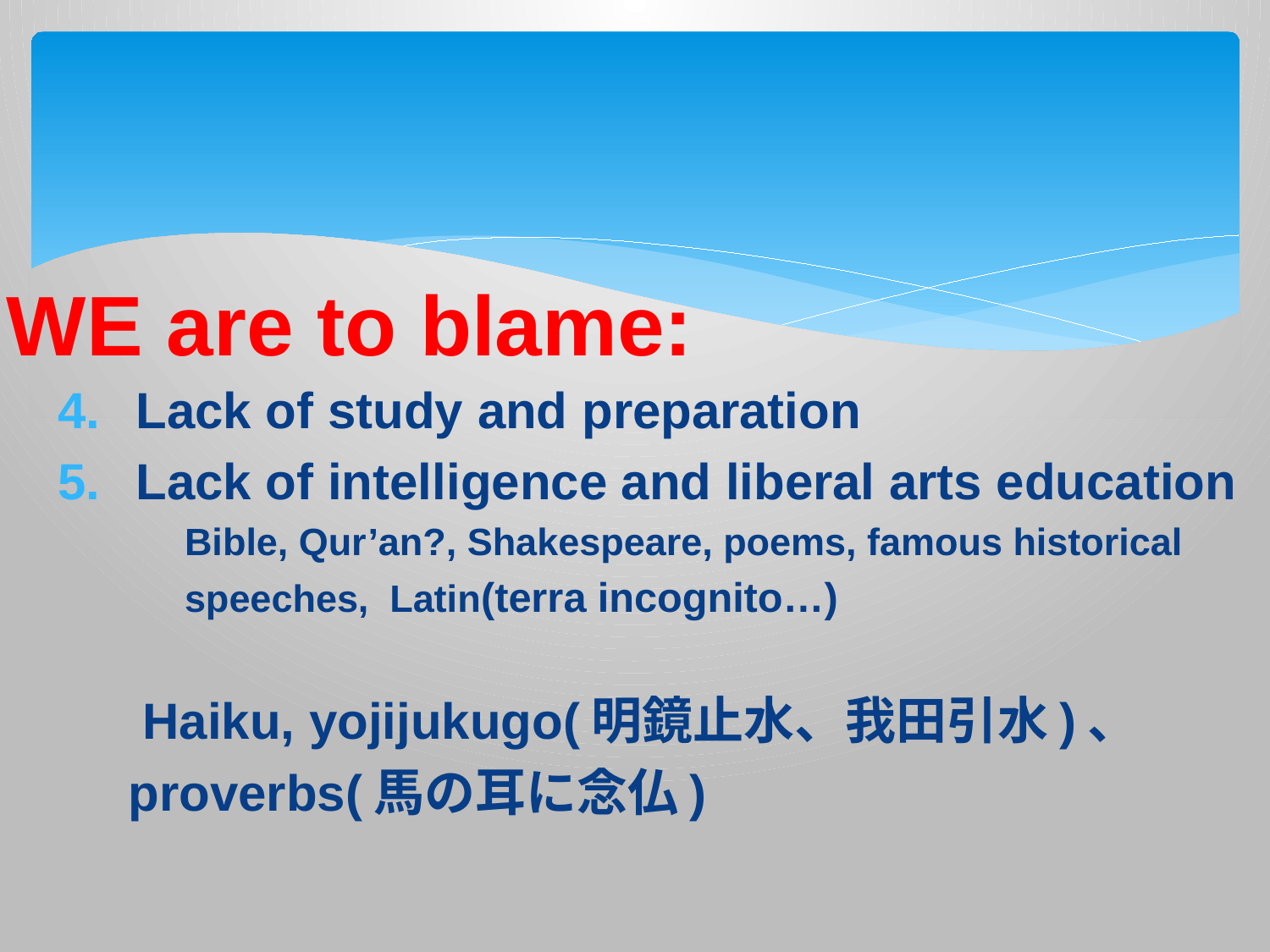

#
WE are to blame:
 Lack of study and preparation
 Lack of intelligence and liberal arts education
            Bible, Qur’an?, Shakespeare, poems, famous historical
            speeches,  Latin(terra incognito…)

      Haiku, yojijukugo(明鏡止水、我田引水)、
     proverbs(馬の耳に念仏)